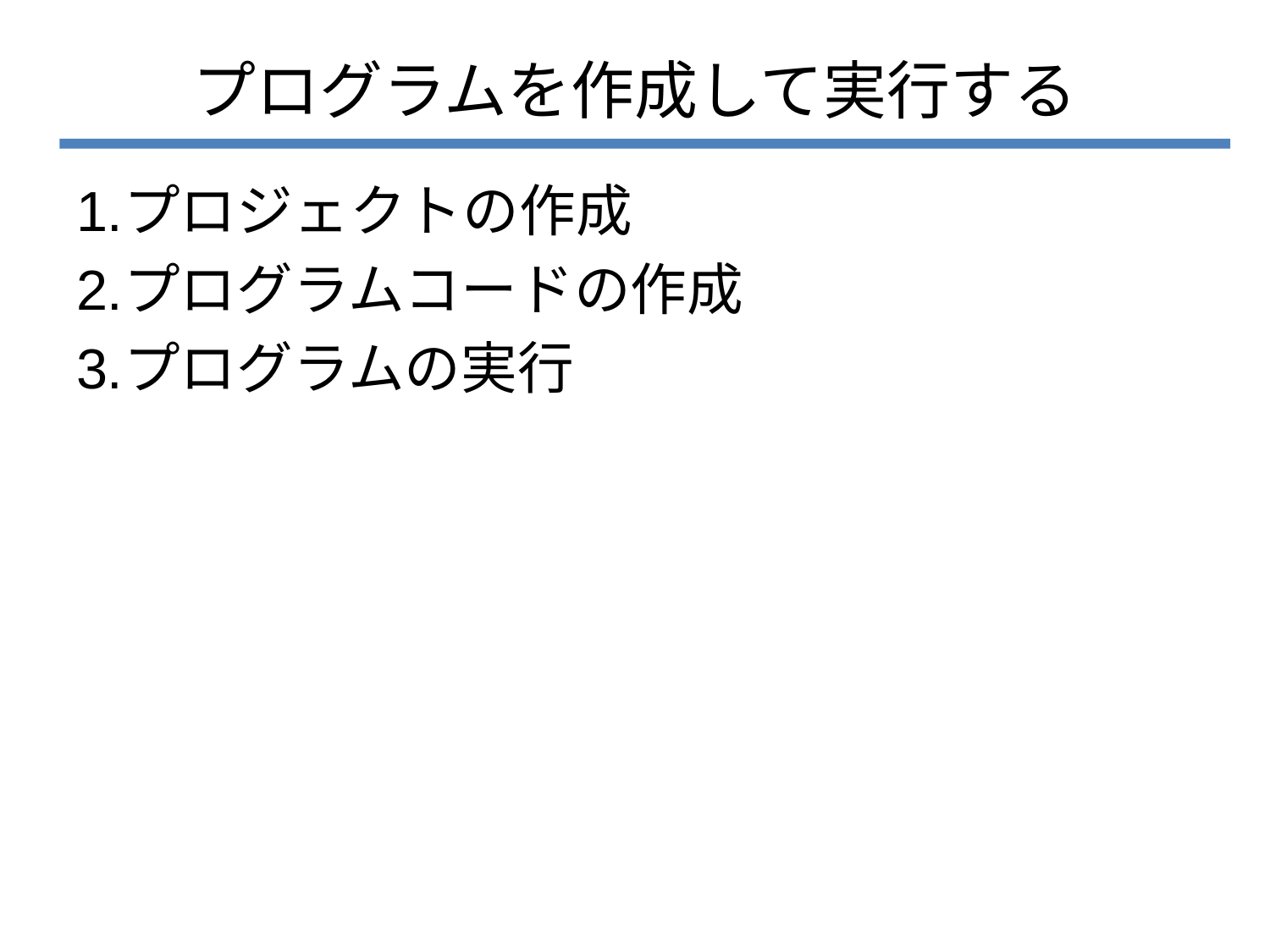

# プログラムを作成して実行する
プロジェクトの作成
プログラムコードの作成
プログラムの実行